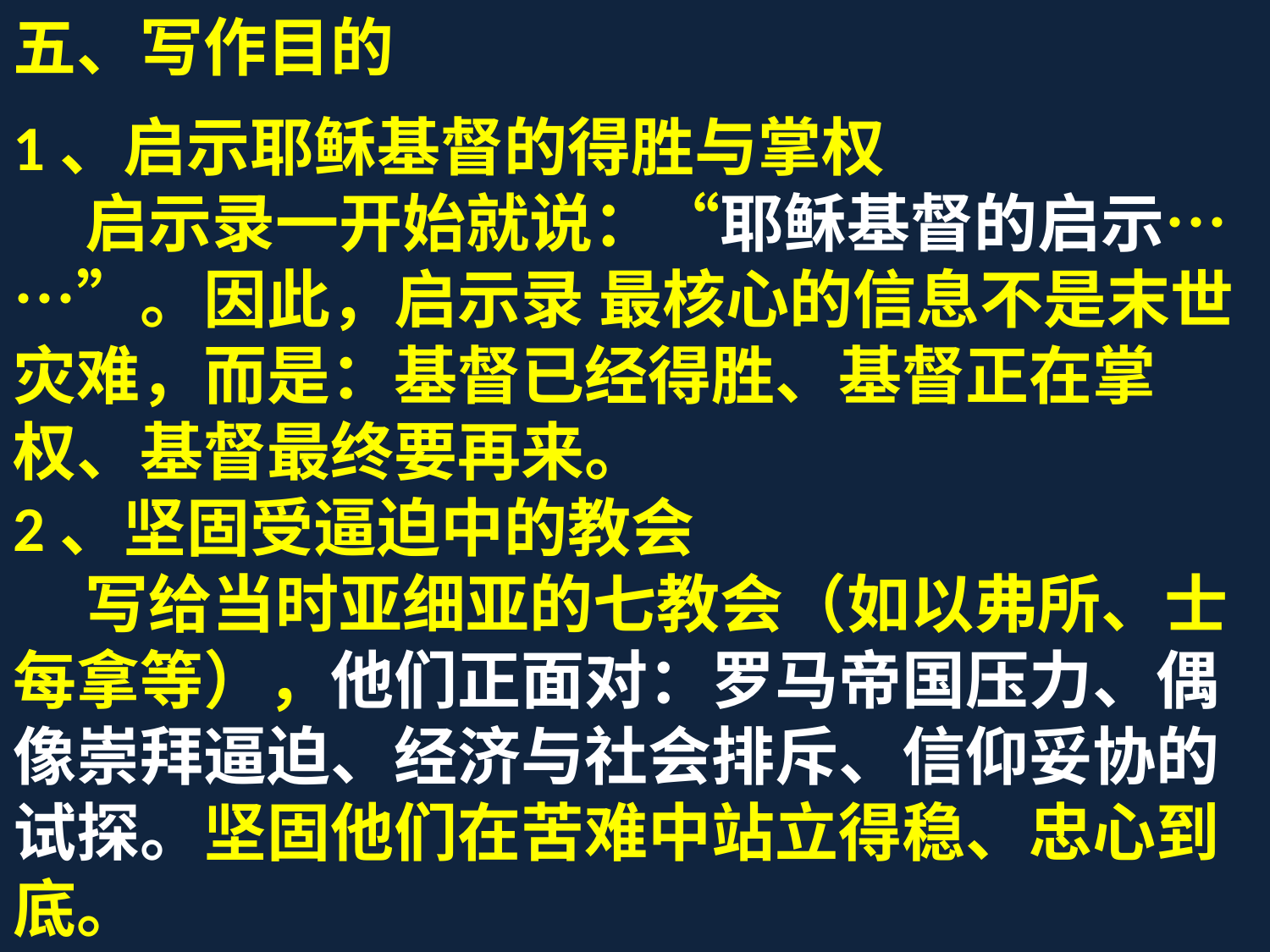

五、写作目的

1、启示耶稣基督的得胜与掌权
    启示录一开始就说：“耶稣基督的启示……”。因此，启示录 最核心的信息不是末世灾难，而是：基督已经得胜、基督正在掌权、基督最终要再来。
2、坚固受逼迫中的教会
    写给当时亚细亚的七教会（如以弗所、士每拿等），他们正面对：罗马帝国压力、偶像崇拜逼迫、经济与社会排斥、信仰妥协的试探。坚固他们在苦难中站立得稳、忠心到底。